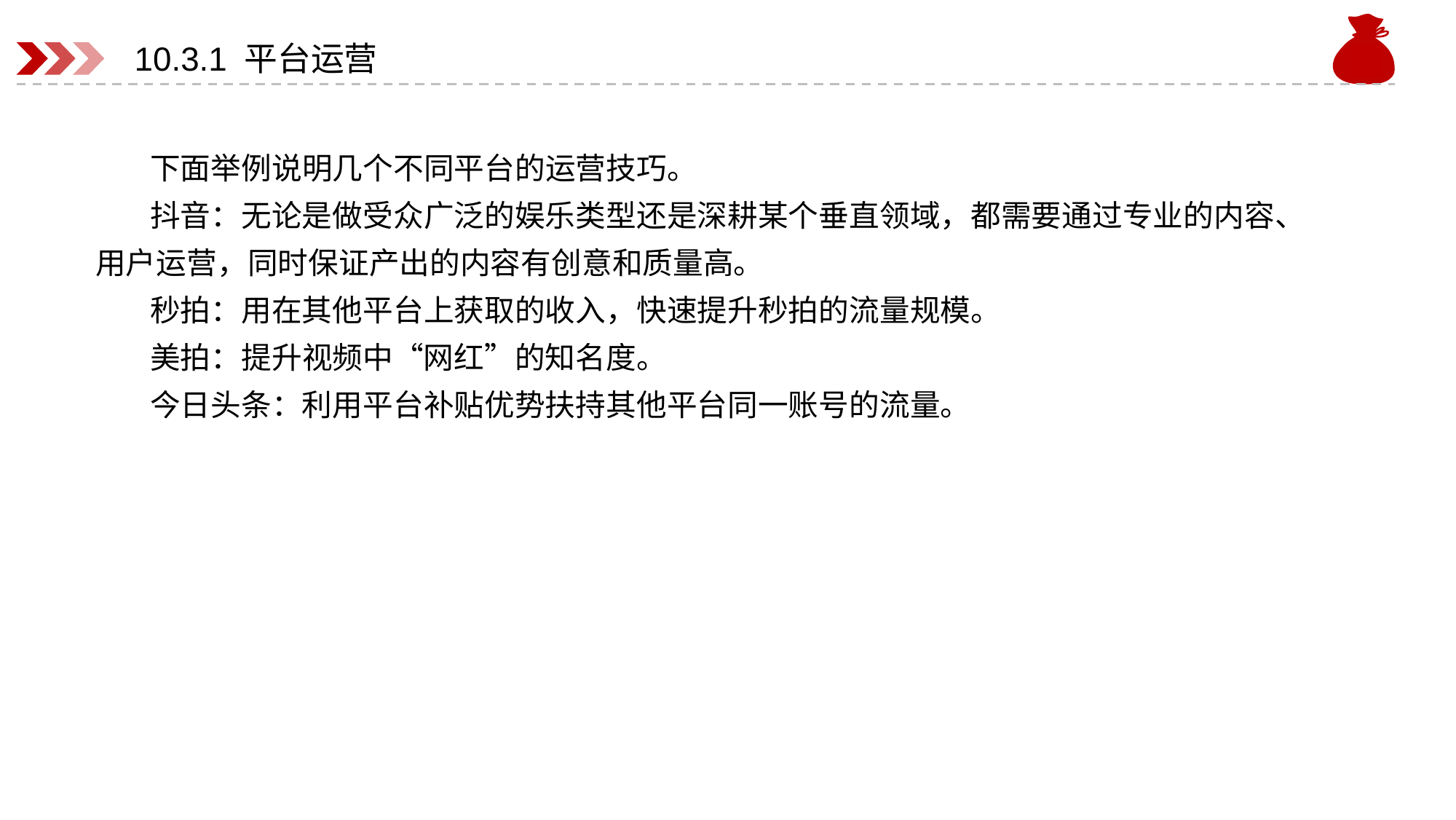

# 10.3.1 平台运营
20
下面举例说明几个不同平台的运营技巧。
抖音：无论是做受众广泛的娱乐类型还是深耕某个垂直领域，都需要通过专业的内容、用户运营，同时保证产出的内容有创意和质量高。
秒拍：用在其他平台上获取的收入，快速提升秒拍的流量规模。
美拍：提升视频中“网红”的知名度。
今日头条：利用平台补贴优势扶持其他平台同一账号的流量。